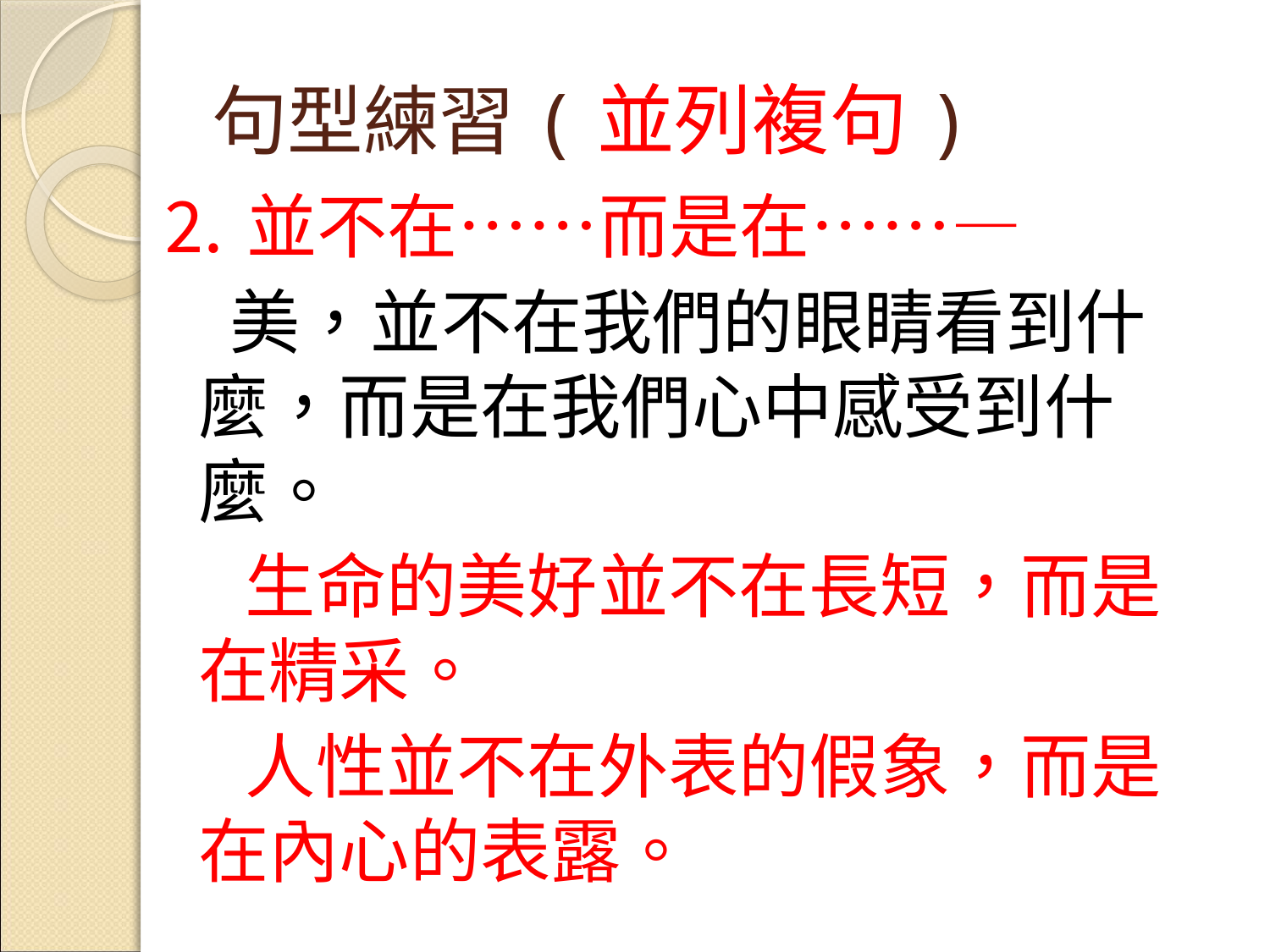

句型練習(並列複句)
⒉並不在……而是在……—
　美，並不在我們的眼睛看到什麼，而是在我們心中感受到什麼。
　 生命的美好並不在長短，而是在精采。
　 人性並不在外表的假象，而是在內心的表露。